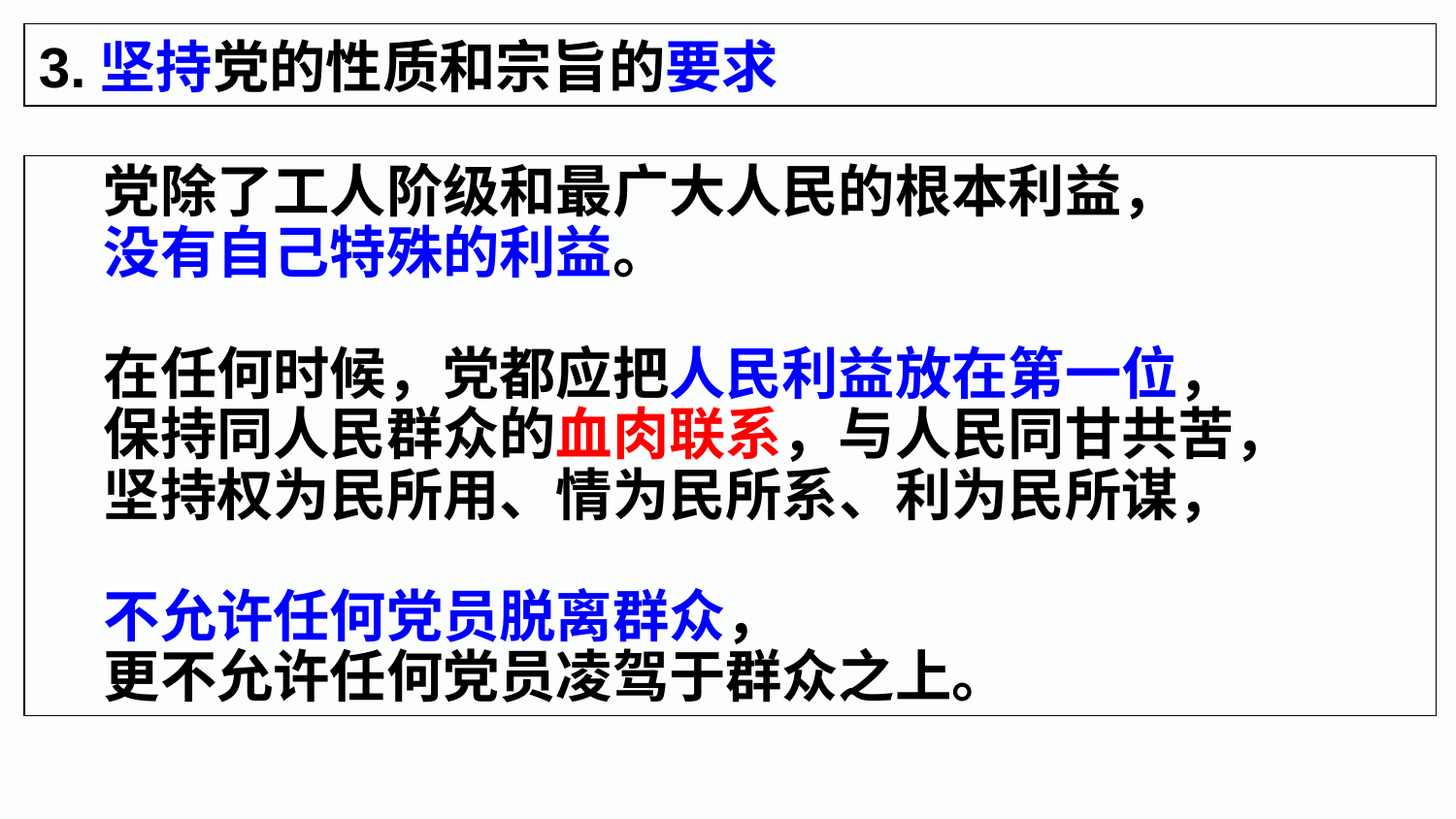

3.坚持党的性质和宗旨的要求
    党除了工人阶级和最广大人民的根本利益，
    没有自己特殊的利益。

    在任何时候，党都应把人民利益放在第一位，
    保持同人民群众的血肉联系，与人民同甘共苦，
    坚持权为民所用、情为民所系、利为民所谋，

    不允许任何党员脱离群众，
    更不允许任何党员凌驾于群众之上。